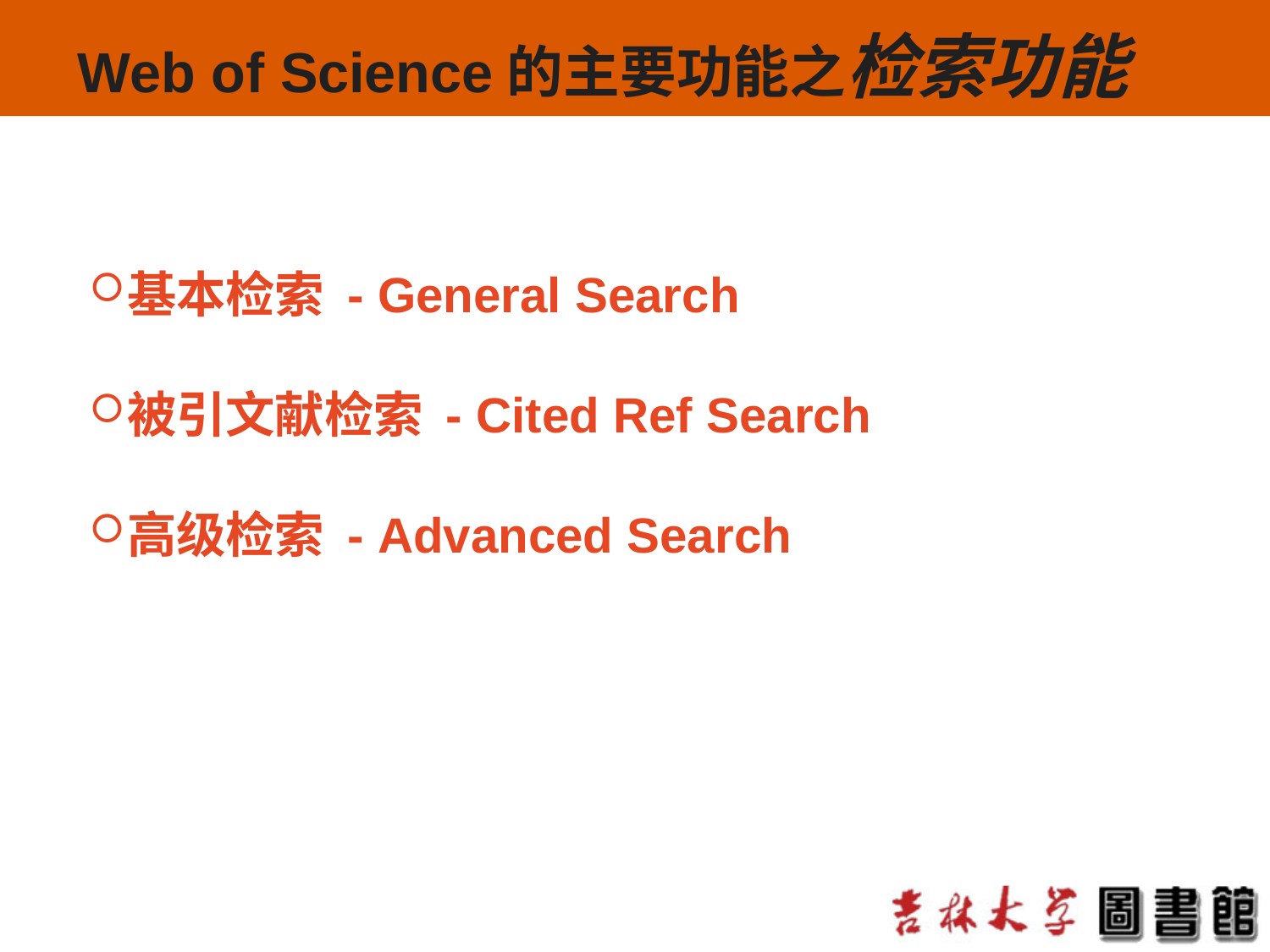

# Web of Science的主要功能之检索功能

基本检索 - General Search
被引文献检索 - Cited Ref Search
高级检索 - Advanced Search